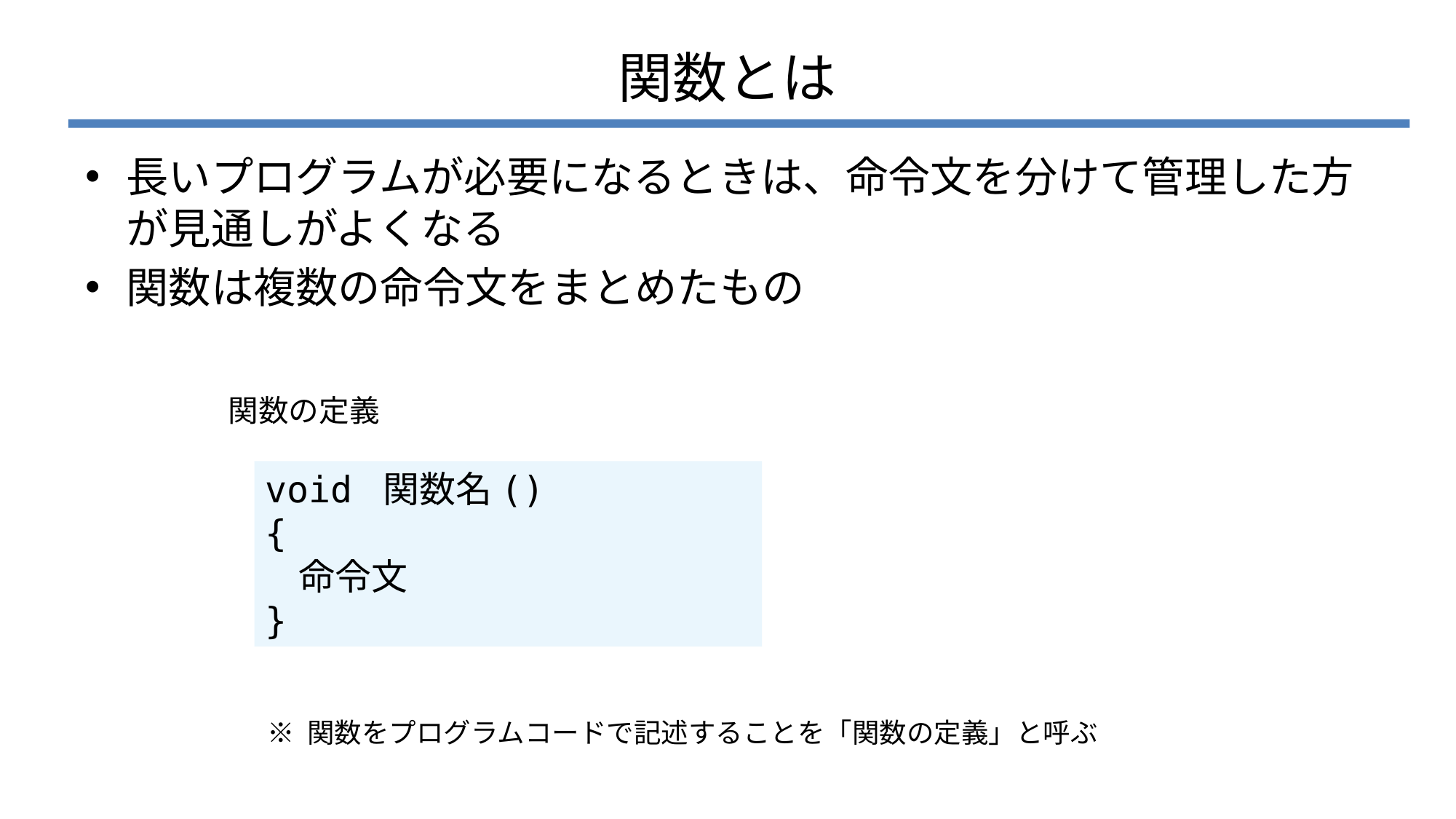

# 関数とは
長いプログラムが必要になるときは、命令文を分けて管理した方が見通しがよくなる
関数は複数の命令文をまとめたもの

              関数の定義

void 関数名()
{
   命令文
}
※ 関数をプログラムコードで記述することを「関数の定義」と呼ぶ